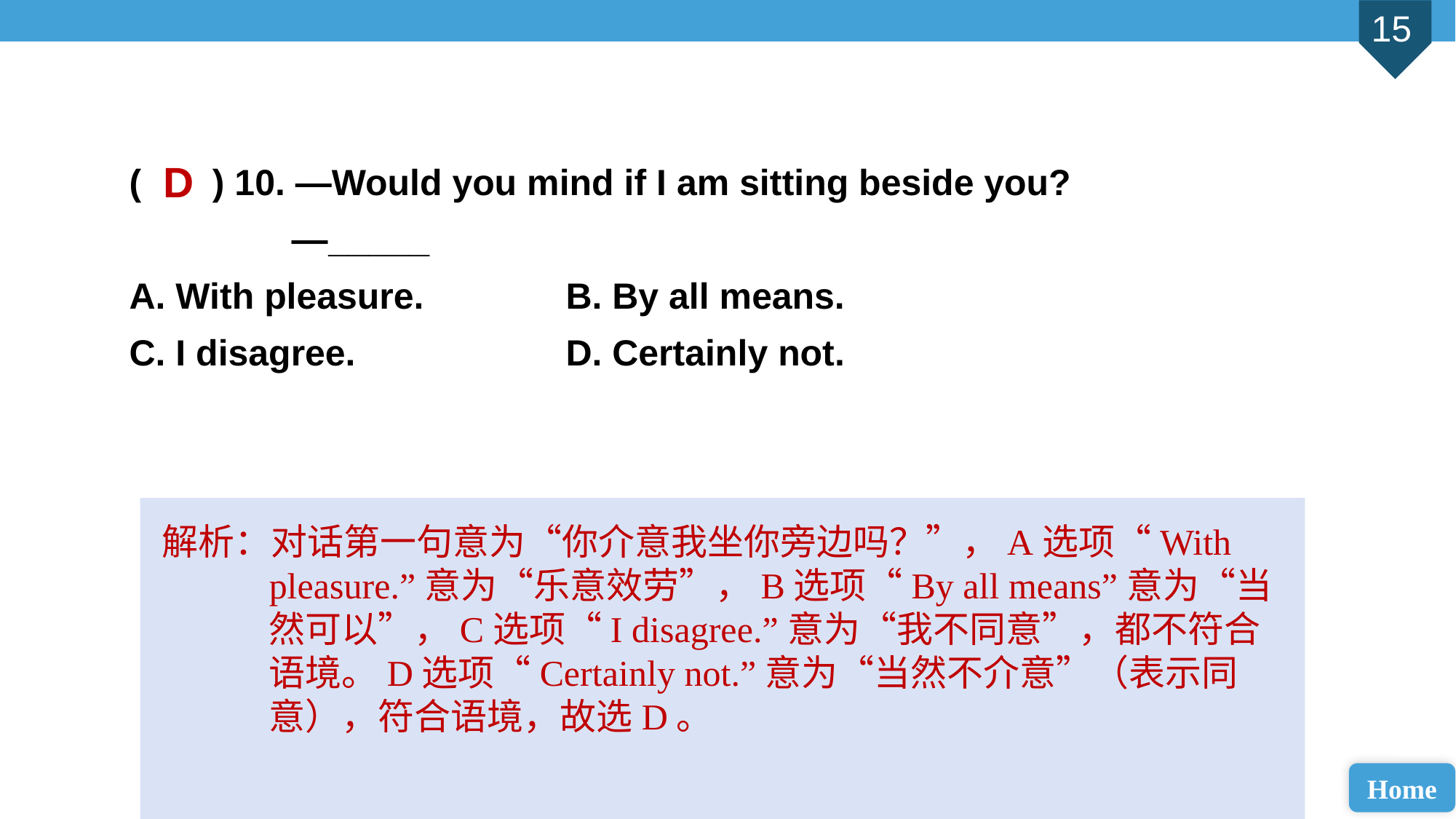

(       ) 10. —Would you mind if I am sitting beside you?
                —_____
A. With pleasure. 		B. By all means.
C. I disagree. 		D. Certainly not.
D

解析：对话第一句意为“你介意我坐你旁边吗？”，A选项“With pleasure.”意为“乐意效劳”，B选项“By all means”意为“当然可以”，C选项“I disagree.”意为“我不同意”，都不符合语境。D选项“Certainly not.”意为“当然不介意”（表示同意），符合语境，故选D。